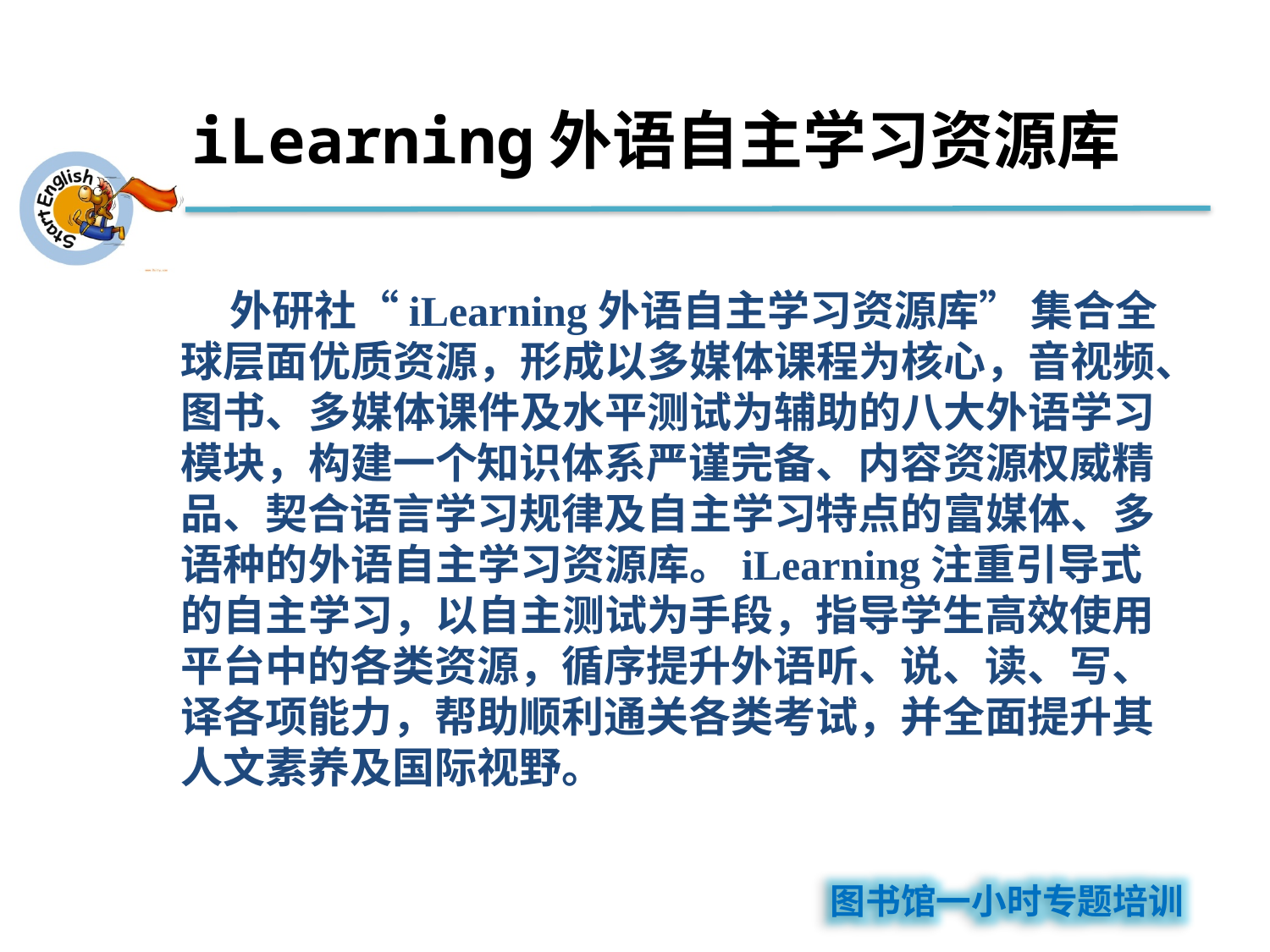

iLearning外语自主学习资源库
    外研社“iLearning外语自主学习资源库” 集合全球层面优质资源，形成以多媒体课程为核心，音视频、图书、多媒体课件及水平测试为辅助的八大外语学习模块，构建一个知识体系严谨完备、内容资源权威精品、契合语言学习规律及自主学习特点的富媒体、多语种的外语自主学习资源库。iLearning注重引导式的自主学习，以自主测试为手段，指导学生高效使用平台中的各类资源，循序提升外语听、说、读、写、译各项能力，帮助顺利通关各类考试，并全面提升其人文素养及国际视野。